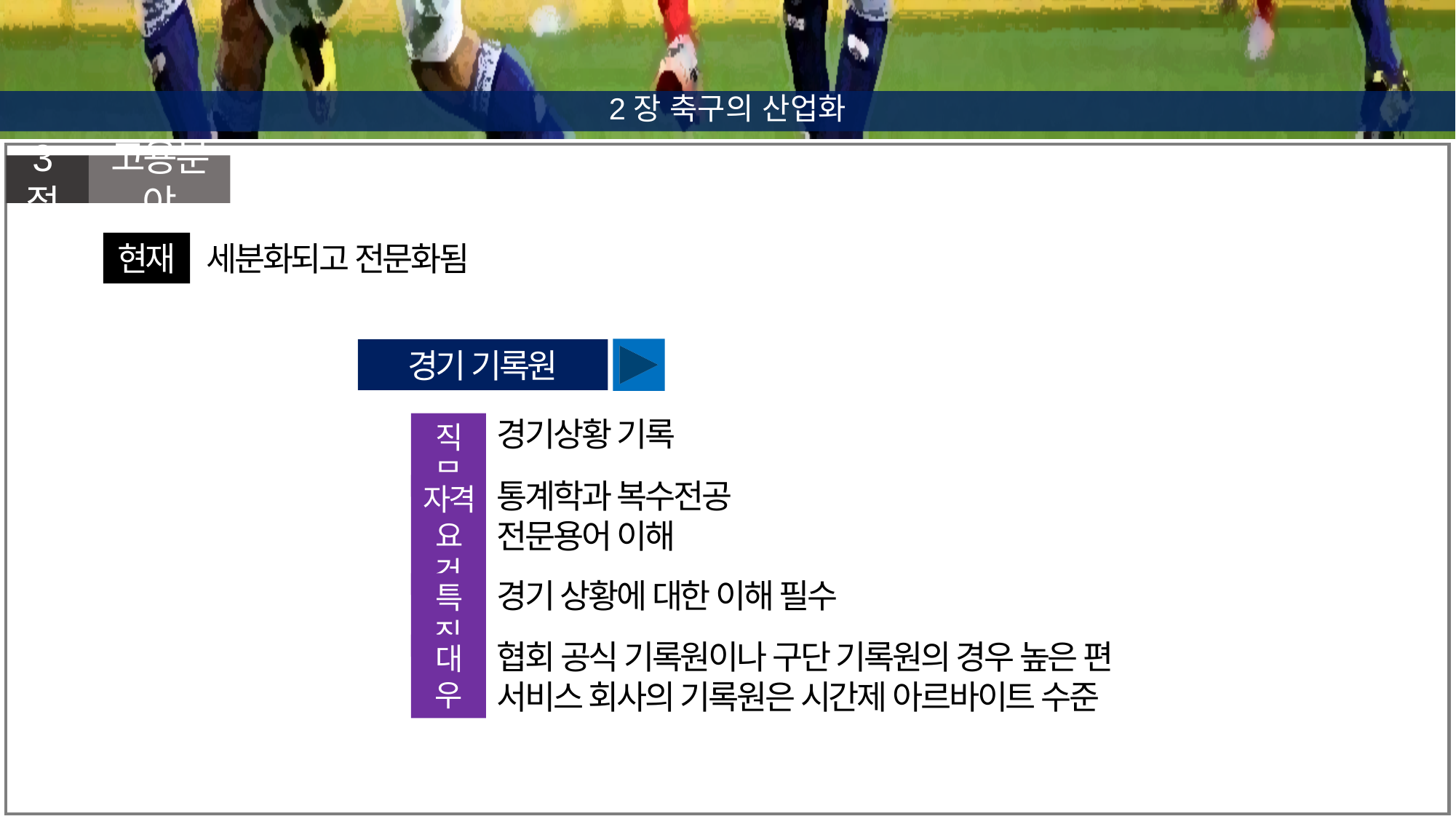

2장 축구의 산업화
3절
고용분야
현재
세분화되고 전문화됨

경기 기록원
경기상황 기록
직무
통계학과 복수전공
전문용어 이해
자격요건
경기 상황에 대한 이해 필수
특징
협회 공식 기록원이나 구단 기록원의 경우 높은 편
서비스 회사의 기록원은 시간제 아르바이트 수준
대우